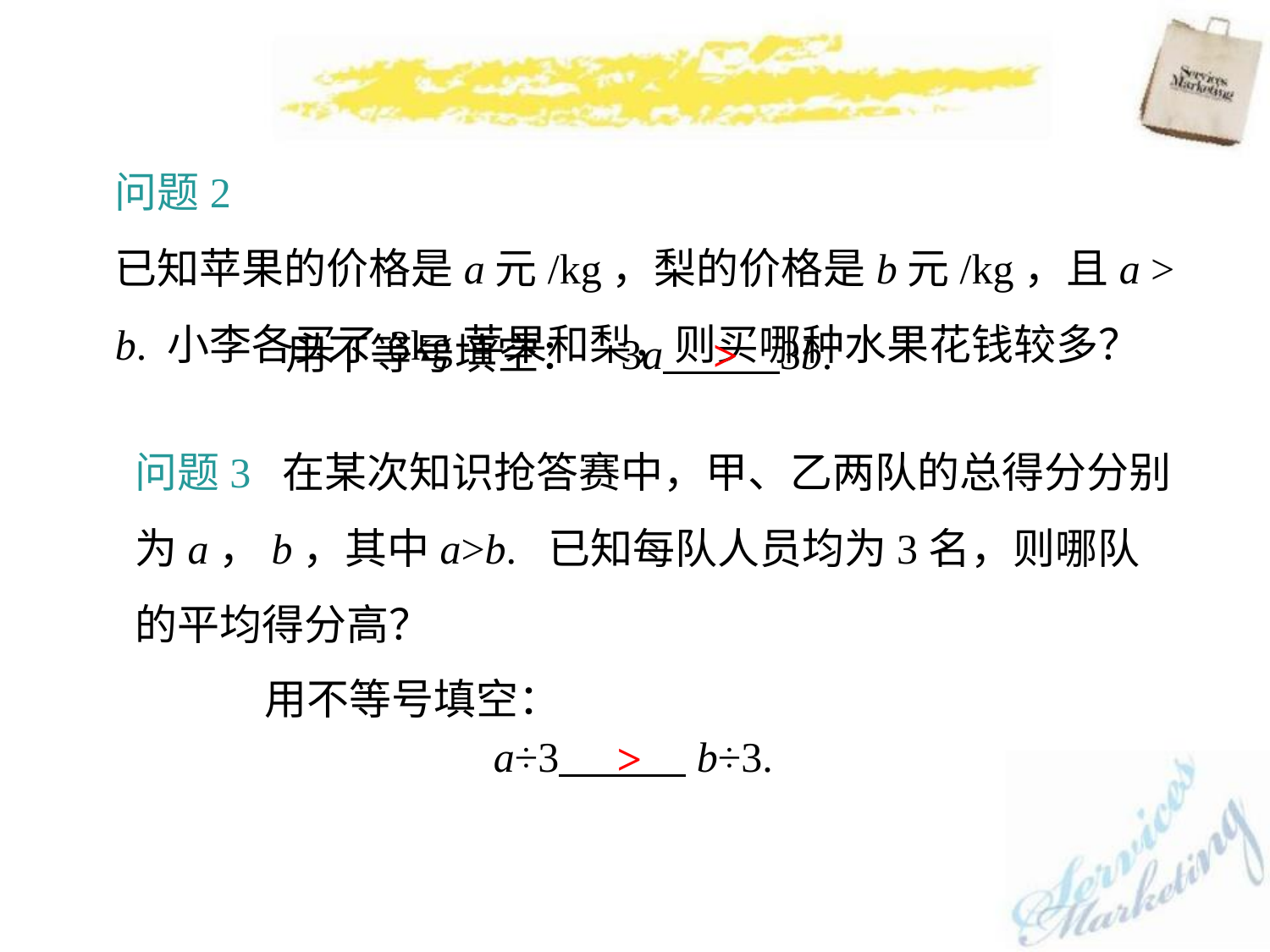

问题2    已知苹果的价格是a元/kg，梨的价格是b元/kg，且a > b. 小李各买了3kg苹果和梨，则买哪种水果花钱较多？
用不等号填空：   3a           3b.
>
问题3  在某次知识抢答赛中，甲、乙两队的总得分分别为a，b，其中a>b.  已知每队人员均为3名，则哪队的平均得分高？
用不等号填空：
a÷3             b÷3.
>